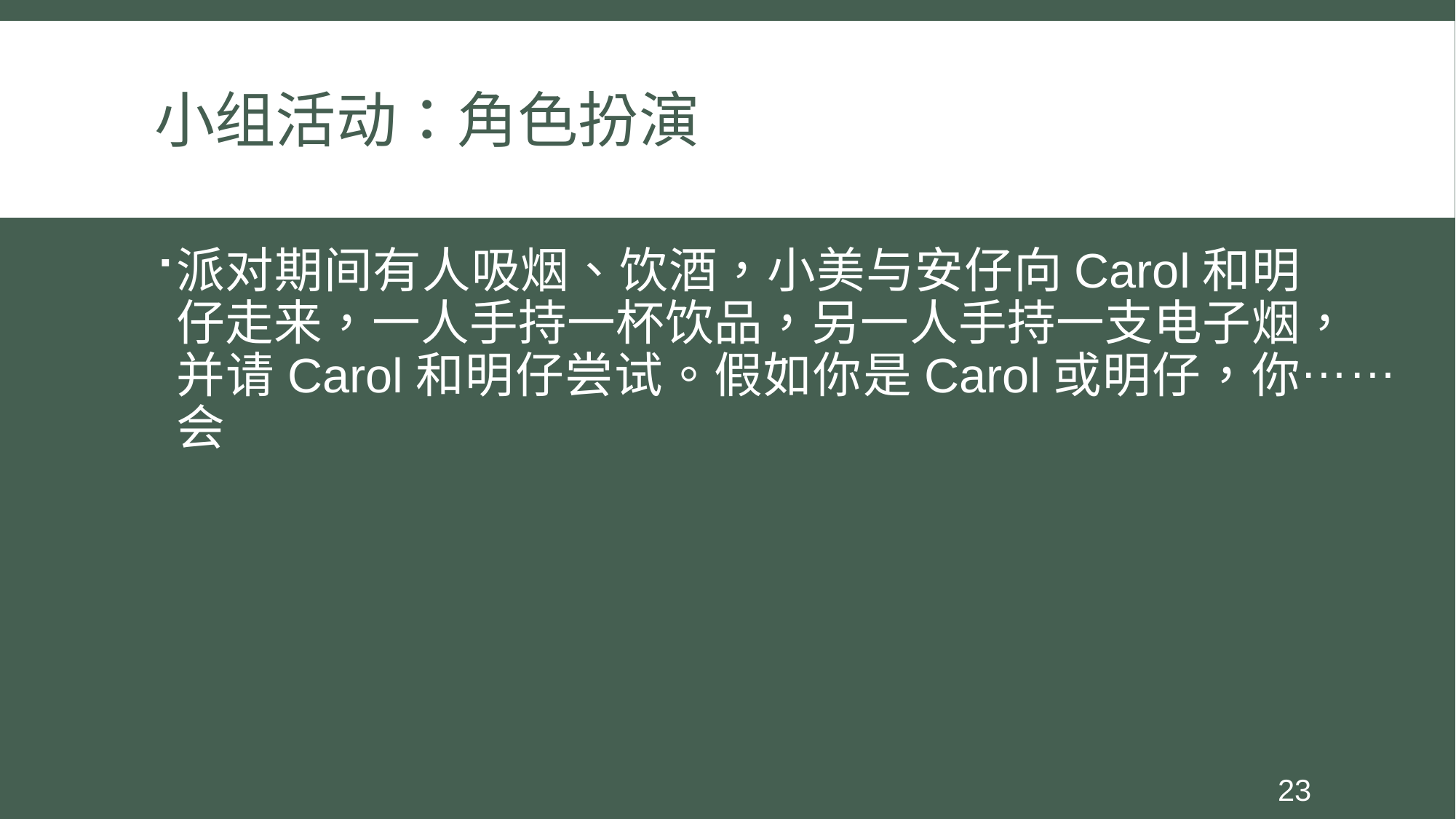

# 小组活动：角色扮演
派对期间有人吸烟、饮酒，小美与安仔向Carol和明仔走来，一人手持一杯饮品，另一人手持一支电子烟，并请Carol和明仔尝试。假如你是Carol或明仔，你会
……
23